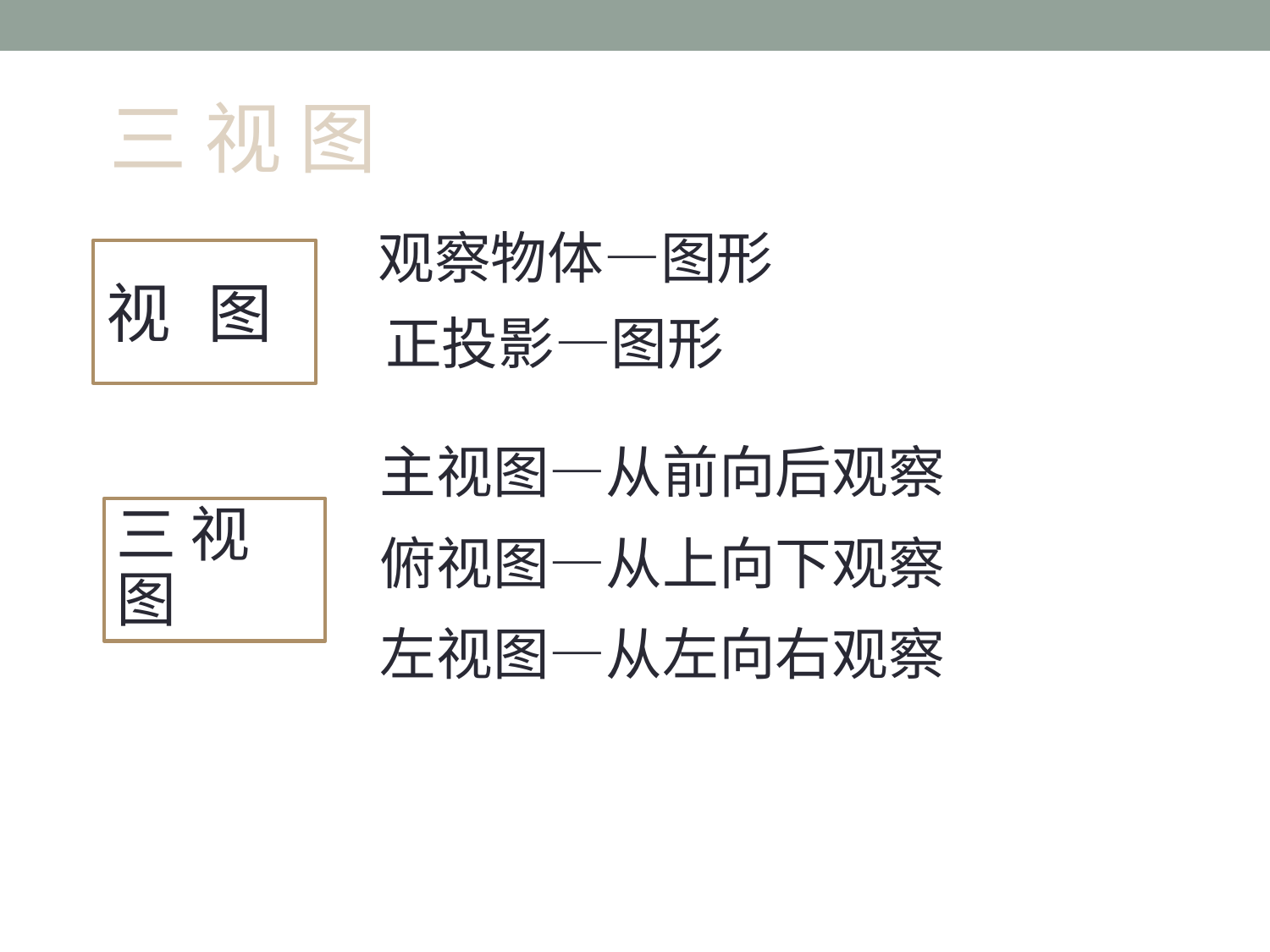

三 视 图
观察物体—图形
# 视   图
正投影—图形
主视图—从前向后观察
三 视 图
俯视图—从上向下观察
左视图—从左向右观察